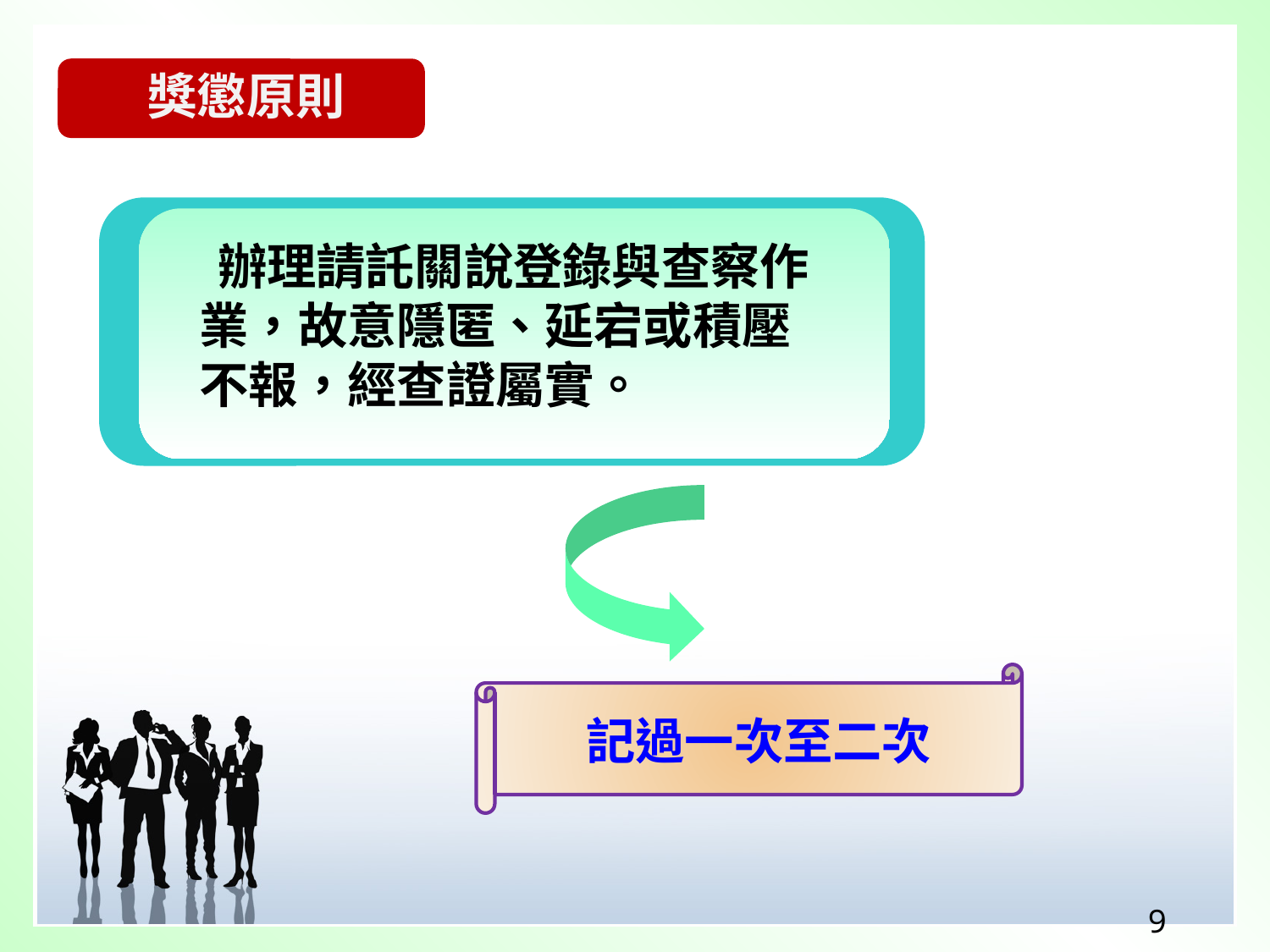

獎懲原則

    辦理請託關說登錄與查察作業，故意隱匿、延宕或積壓不報，經查證屬實。

記過一次至二次
                                     9